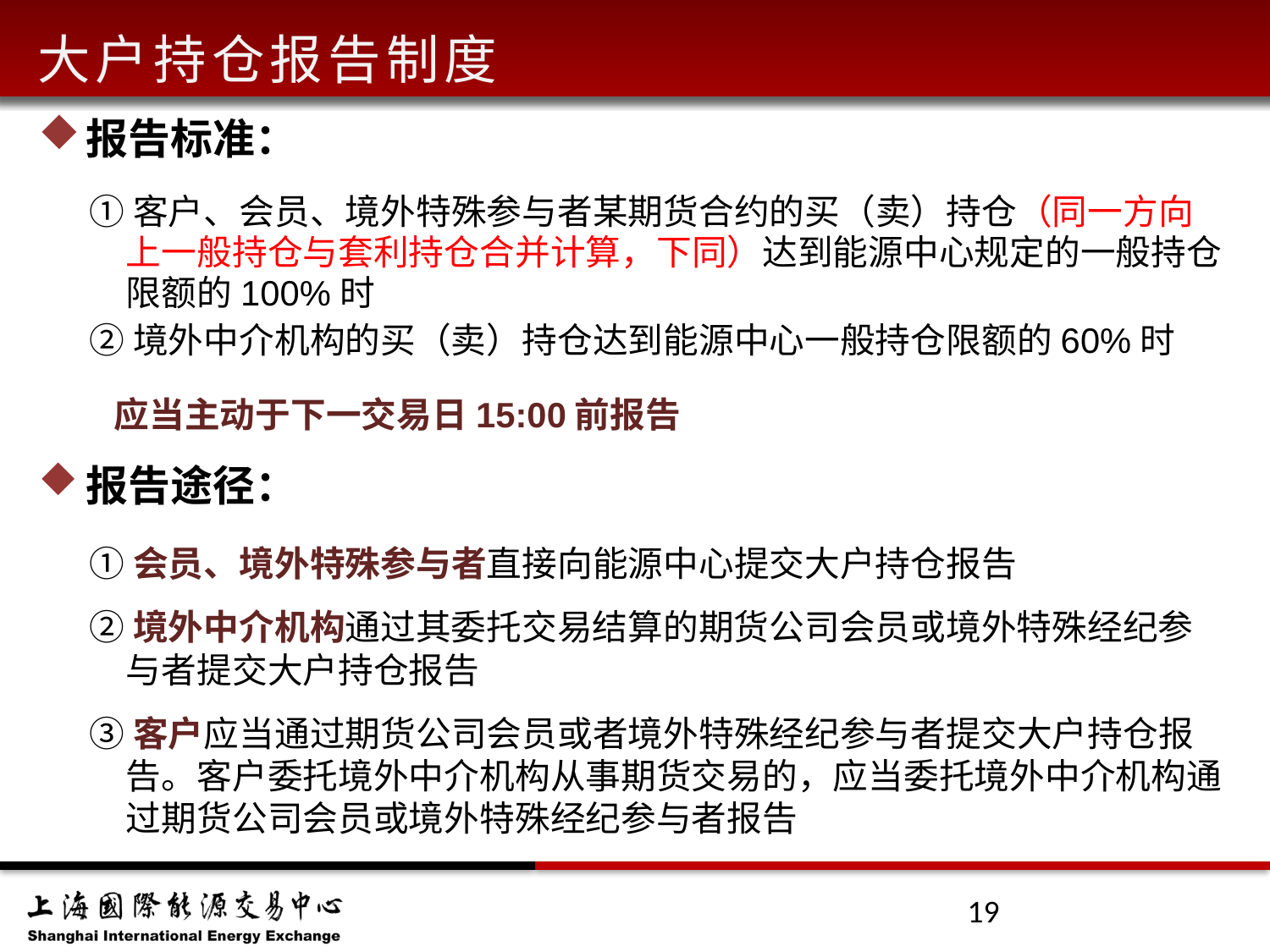

大户持仓报告制度
报告标准：
①客户、会员、境外特殊参与者某期货合约的买（卖）持仓（同一方向上一般持仓与套利持仓合并计算，下同）达到能源中心规定的一般持仓限额的100%时
②境外中介机构的买（卖）持仓达到能源中心一般持仓限额的60%时

  应当主动于下一交易日15:00前报告

报告途径：
①会员、境外特殊参与者直接向能源中心提交大户持仓报告
②境外中介机构通过其委托交易结算的期货公司会员或境外特殊经纪参与者提交大户持仓报告
③客户应当通过期货公司会员或者境外特殊经纪参与者提交大户持仓报告。客户委托境外中介机构从事期货交易的，应当委托境外中介机构通过期货公司会员或境外特殊经纪参与者报告

19